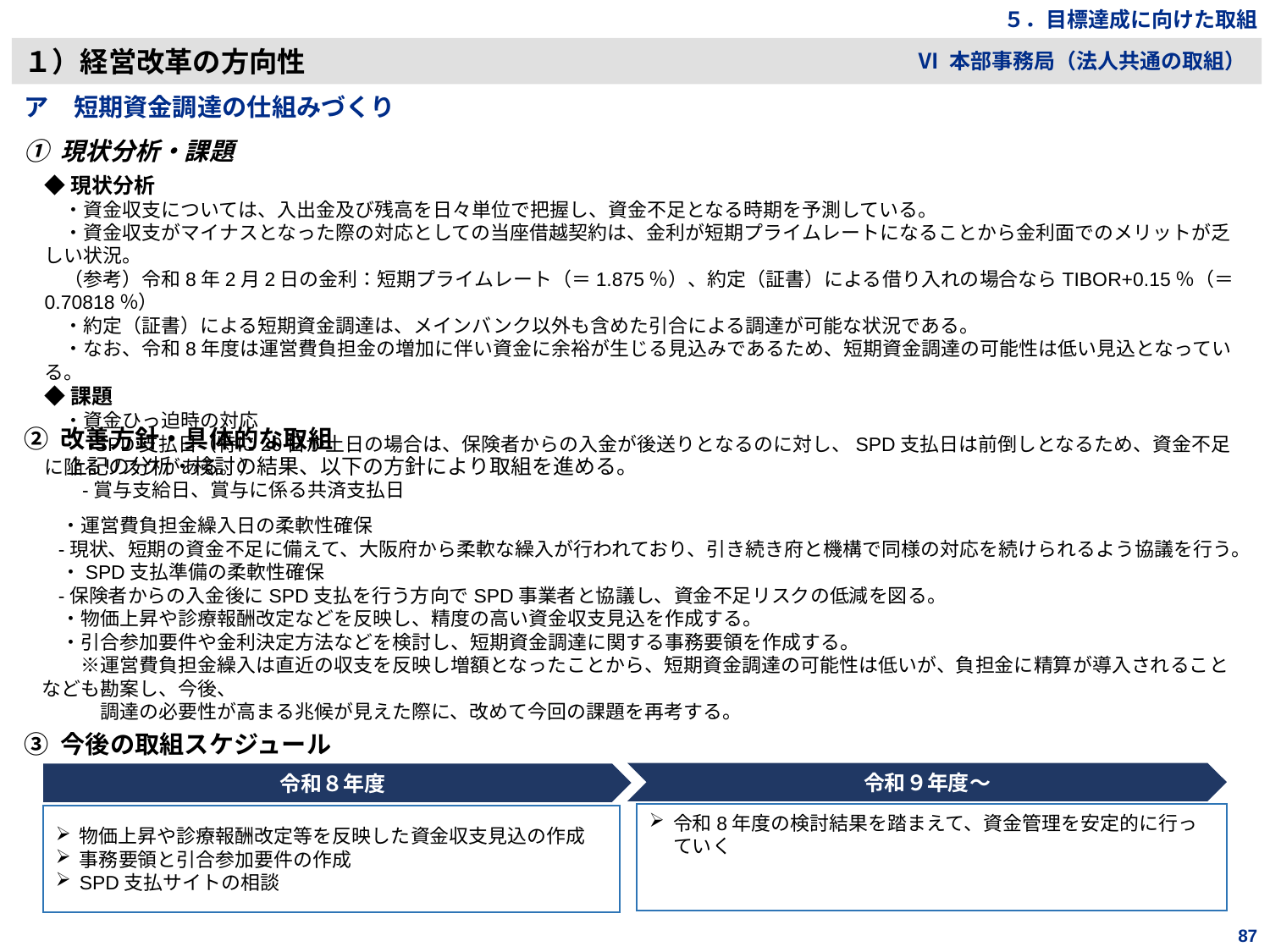

５．目標達成に向けた取組
１）経営改革の方向性
Ⅵ 本部事務局（法人共通の取組）
ア　短期資金調達の仕組みづくり
① 現状分析・課題
◆現状分析
　・資金収支については、入出金及び残高を日々単位で把握し、資金不足となる時期を予測している。
　・資金収支がマイナスとなった際の対応としての当座借越契約は、金利が短期プライムレートになることから金利面でのメリットが乏しい状況。
　（参考）令和8年2月2日の金利：短期プライムレート（＝1.875％）、約定（証書）による借り入れの場合ならTIBOR+0.15％（＝0.70818％）
　・約定（証書）による短期資金調達は、メインバンク以外も含めた引合による調達が可能な状況である。
　・なお、令和8年度は運営費負担金の増加に伴い資金に余裕が生じる見込みであるため、短期資金調達の可能性は低い見込となっている。
◆課題
　・資金ひっ迫時の対応
　　-SPD支払日（特に20日が土日の場合は、保険者からの入金が後送りとなるのに対し、SPD支払日は前倒しとなるため、資金不足に陥るリスクがある。）
  　-賞与支給日、賞与に係る共済支払日
② 改善方針・具体的な取組
　　上記の分析・検討の結果、以下の方針により取組を進める。

　・運営費負担金繰入日の柔軟性確保
   -現状、短期の資金不足に備えて、大阪府から柔軟な繰入が行われており、引き続き府と機構で同様の対応を続けられるよう協議を行う。
　・SPD支払準備の柔軟性確保
   -保険者からの入金後にSPD支払を行う方向でSPD事業者と協議し、資金不足リスクの低減を図る。
　・物価上昇や診療報酬改定などを反映し、精度の高い資金収支見込を作成する。
　・引合参加要件や金利決定方法などを検討し、短期資金調達に関する事務要領を作成する。
　　※運営費負担金繰入は直近の収支を反映し増額となったことから、短期資金調達の可能性は低いが、負担金に精算が導入されることなども勘案し、今後、
　　　調達の必要性が高まる兆候が見えた際に、改めて今回の課題を再考する。
③ 今後の取組スケジュール
令和９年度～
令和８年度
令和8年度の検討結果を踏まえて、資金管理を安定的に行っていく

物価上昇や診療報酬改定等を反映した資金収支見込の作成
事務要領と引合参加要件の作成
SPD支払サイトの相談
87